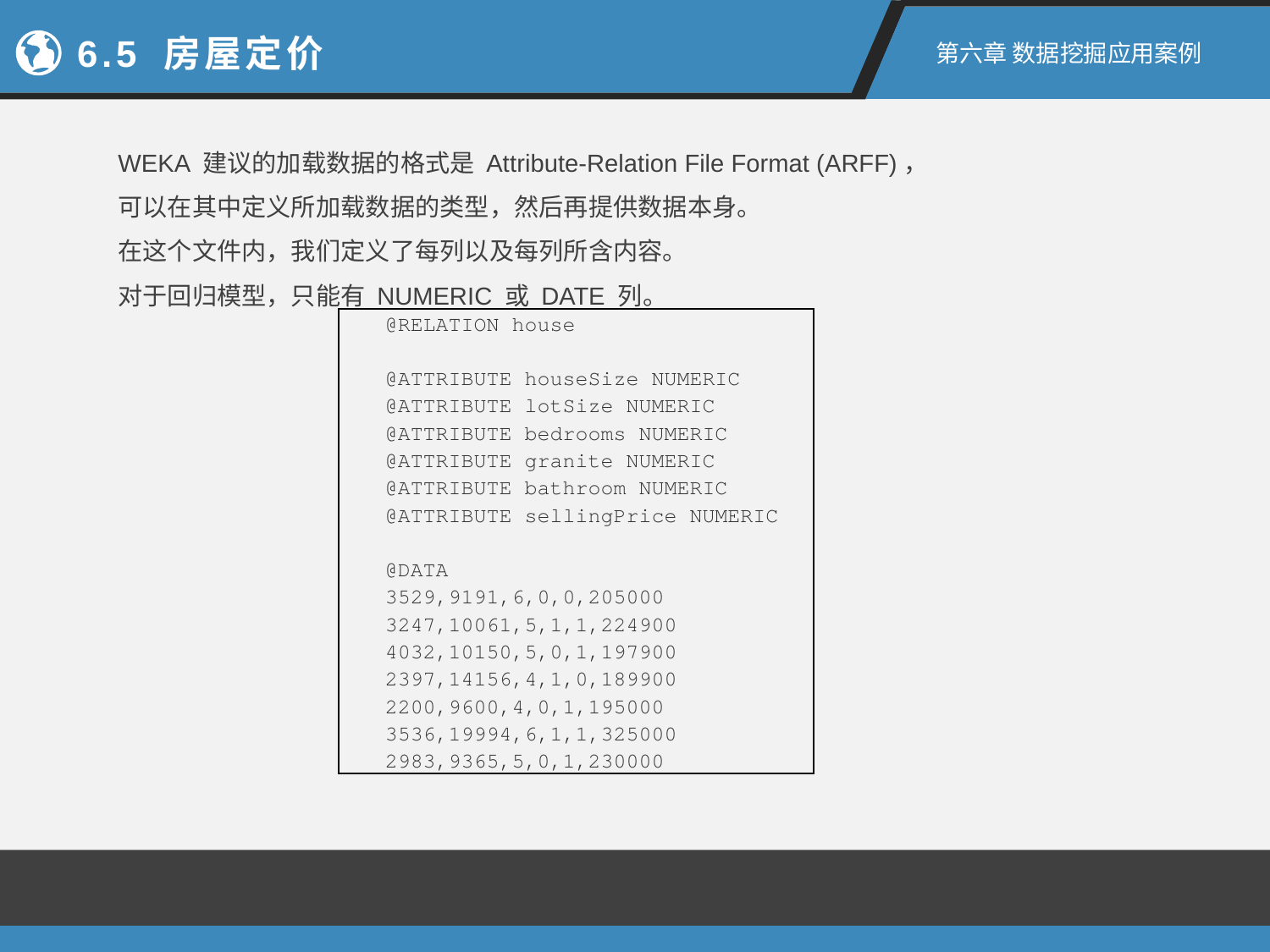

6.5 房屋定价

第六章 数据挖掘应用案例
WEKA 建议的加载数据的格式是 Attribute-Relation File Format (ARFF)，
可以在其中定义所加载数据的类型，然后再提供数据本身。
在这个文件内，我们定义了每列以及每列所含内容。
对于回归模型，只能有 NUMERIC 或 DATE 列。
| @RELATION house   @ATTRIBUTE houseSize NUMERIC @ATTRIBUTE lotSize NUMERIC @ATTRIBUTE bedrooms NUMERIC @ATTRIBUTE granite NUMERIC @ATTRIBUTE bathroom NUMERIC @ATTRIBUTE sellingPrice NUMERIC   @DATA 3529,9191,6,0,0,205000 3247,10061,5,1,1,224900 4032,10150,5,0,1,197900 2397,14156,4,1,0,189900 2200,9600,4,0,1,195000 3536,19994,6,1,1,325000 2983,9365,5,0,1,230000 |
| --- |